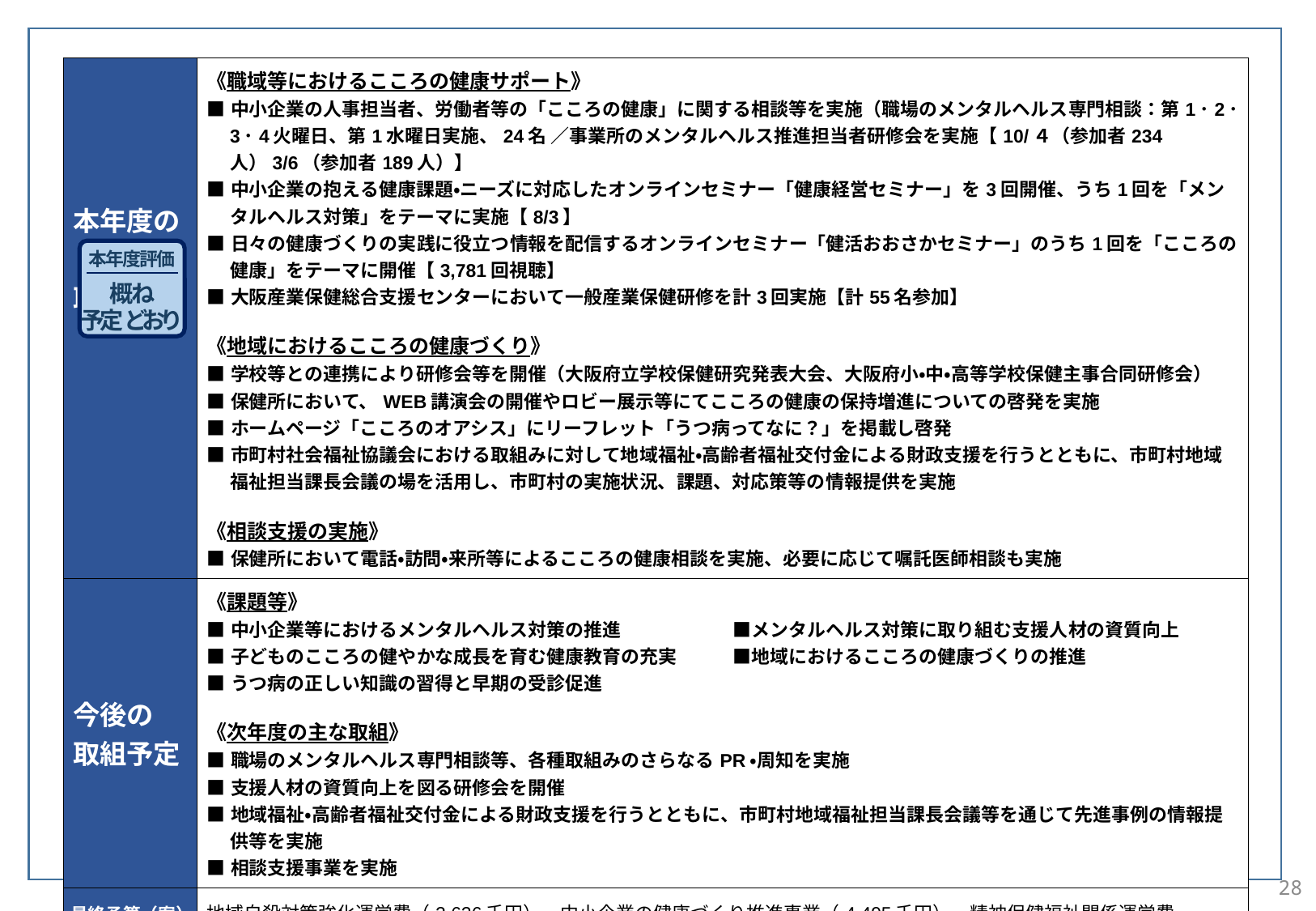

| 本年度の 取組 | 《職域等におけるこころの健康サポート》 ■中小企業の人事担当者、労働者等の「こころの健康」に関する相談等を実施（職場のメンタルヘルス専門相談：第1･2･3･4火曜日、第1水曜日実施、24名 ／事業所のメンタルヘルス推進担当者研修会を実施【10/４（参加者234人）3/6（参加者189人）】 ■中小企業の抱える健康課題・ニーズに対応したオンラインセミナー「健康経営セミナー」を3回開催、うち1回を「メンタルヘルス対策」をテーマに実施【8/3】 ■日々の健康づくりの実践に役立つ情報を配信するオンラインセミナー「健活おおさかセミナー」のうち1回を「こころの健康」をテーマに開催【3,781回視聴】 ■大阪産業保健総合支援センターにおいて一般産業保健研修を計3回実施【計55名参加】 《地域におけるこころの健康づくり》 ■学校等との連携により研修会等を開催（大阪府立学校保健研究発表大会、大阪府小・中・高等学校保健主事合同研修会） ■保健所において、WEB講演会の開催やロビー展示等にてこころの健康の保持増進についての啓発を実施 ■ホームページ「こころのオアシス」にリーフレット「うつ病ってなに？」を掲載し啓発 ■市町村社会福祉協議会における取組みに対して地域福祉・高齢者福祉交付金による財政支援を行うとともに、市町村地域福祉担当課長会議の場を活用し、市町村の実施状況、課題、対応策等の情報提供を実施 《相談支援の実施》 ■保健所において電話・訪問・来所等によるこころの健康相談を実施、必要に応じて嘱託医師相談も実施 |
| --- | --- |
| 今後の 取組予定 | 《課題等》 ■中小企業等におけるメンタルヘルス対策の推進　　　　　　■メンタルヘルス対策に取り組む支援人材の資質向上 ■子どものこころの健やかな成長を育む健康教育の充実　　　■地域におけるこころの健康づくりの推進 ■うつ病の正しい知識の習得と早期の受診促進 《次年度の主な取組》 ■職場のメンタルヘルス専門相談等、各種取組みのさらなるPR・周知を実施 ■支援人材の資質向上を図る研修会を開催 ■地域福祉・高齢者福祉交付金による財政支援を行うとともに、市町村地域福祉担当課長会議等を通じて先進事例の情報提供等を実施 ■相談支援事業を実施 |
| 最終予算（案） （主要事業） | 地域自殺対策強化運営費（2,626千円）、中小企業の健康づくり推進事業（4,495千円）、精神保健福祉関係運営費 （2,089千円）、大阪府地域福祉・高齢者福祉交付金（901,598千円）、心の健康相談事業（2,232千円） |
本年度評価

概ね
予定どおり
28